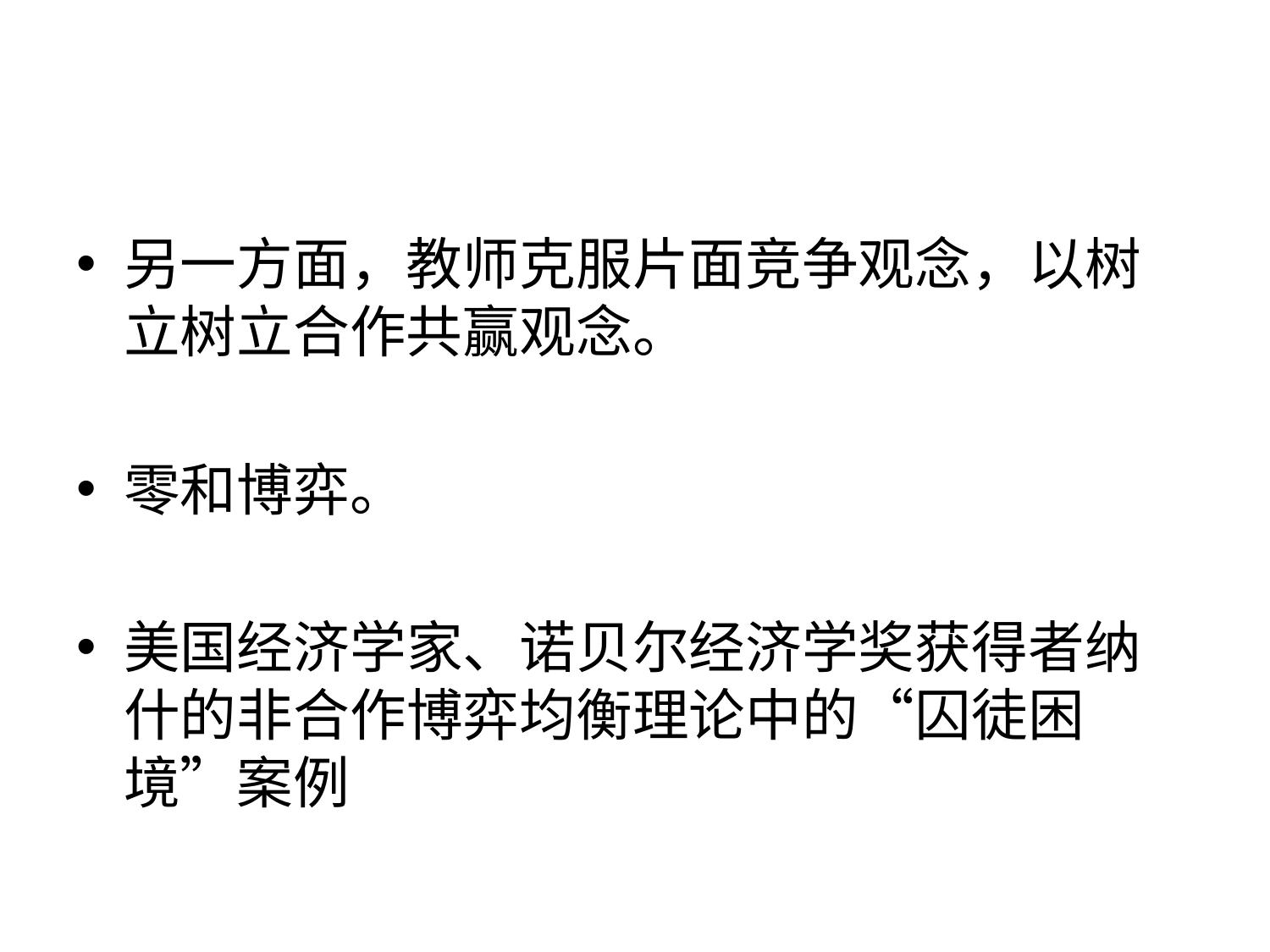

#
另一方面，教师克服片面竞争观念，以树立树立合作共赢观念。

零和博弈。

美国经济学家、诺贝尔经济学奖获得者纳什的非合作博弈均衡理论中的“囚徒困境”案例